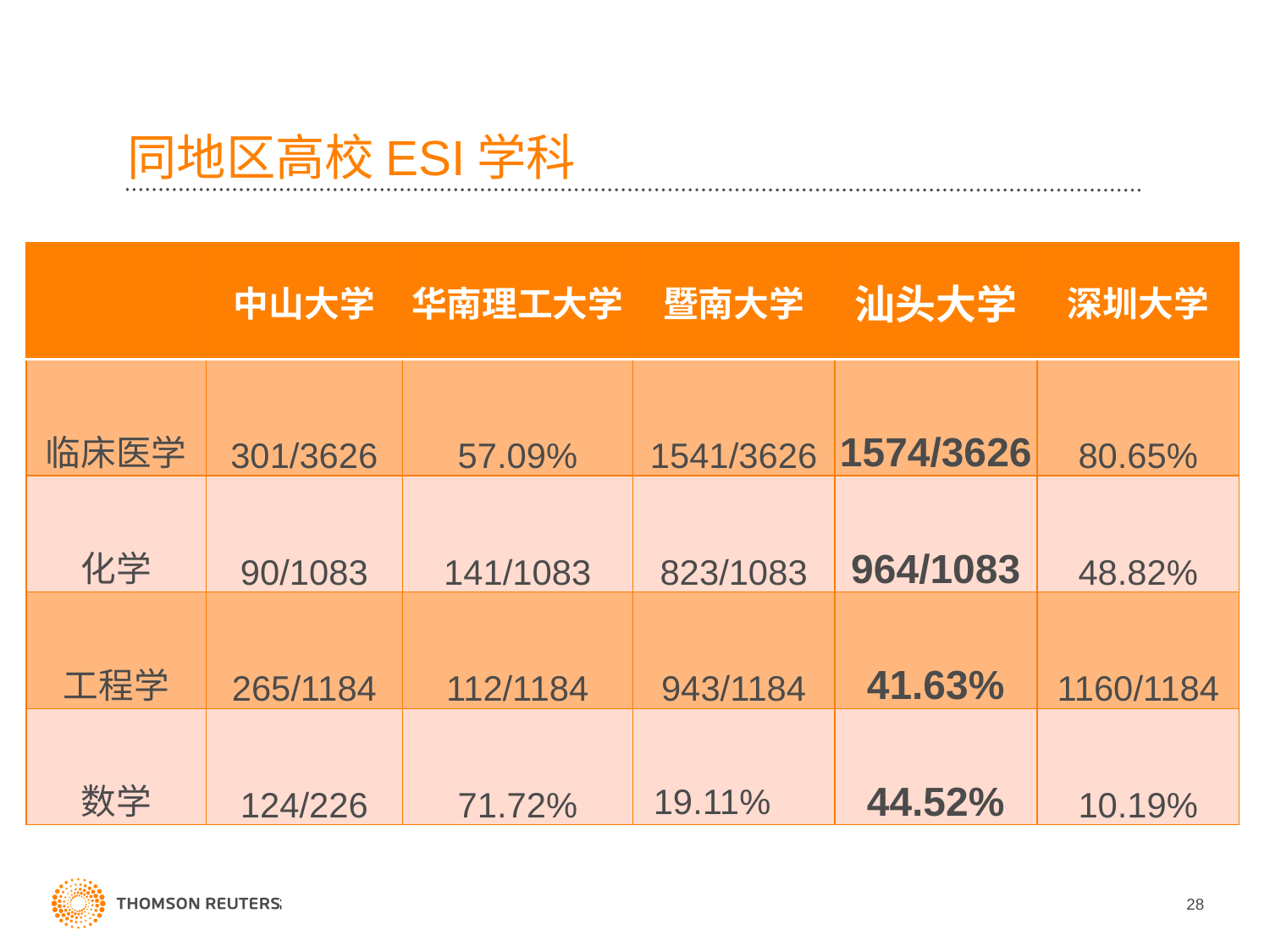

# 同地区高校ESI学科
|  | 中山大学 | 华南理工大学 | 暨南大学 | 汕头大学 | 深圳大学 |
| --- | --- | --- | --- | --- | --- |
| 临床医学 | 301/3626 | 57.09% | 1541/3626 | 1574/3626 | 80.65% |
| 化学 | 90/1083 | 141/1083 | 823/1083 | 964/1083 | 48.82% |
| 工程学 | 265/1184 | 112/1184 | 943/1184 | 41.63% | 1160/1184 |
| 数学 | 124/226 | 71.72% | 19.11% | 44.52% | 10.19% |
28